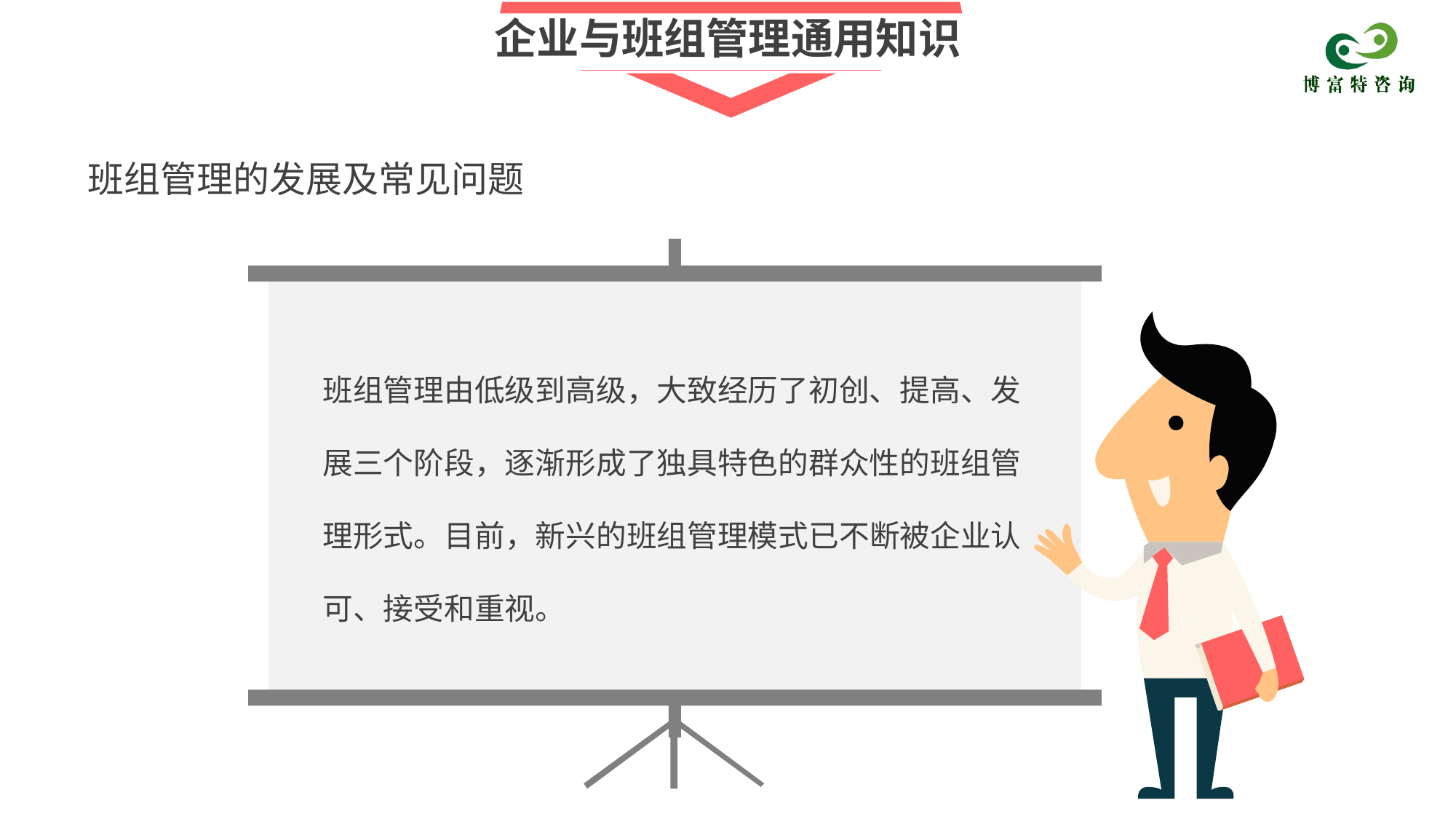

企业与班组管理通用知识
班组管理的发展及常见问题

班组管理由低级到高级，大致经历了初创、提高、发展三个阶段，逐渐形成了独具特色的群众性的班组管理形式。目前，新兴的班组管理模式已不断被企业认可、接受和重视。